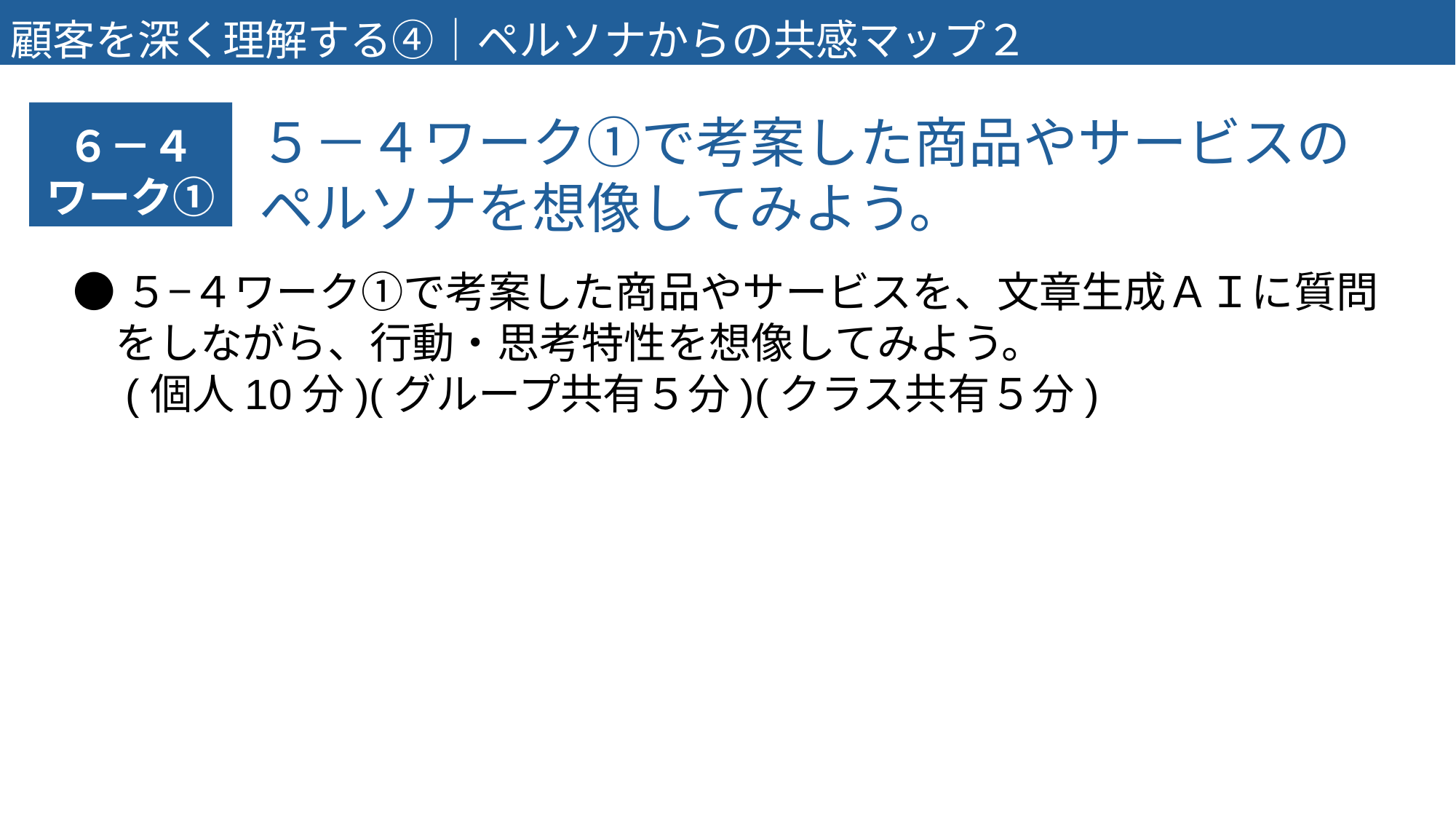

顧客を深く理解する④｜ペルソナからの共感マップ２
６－４ワーク①
５－４ワーク①で考案した商品やサービスのペルソナを想像してみよう。
●５−４ワーク①で考案した商品やサービスを、文章生成ＡＩに質問
　をしながら、行動・思考特性を想像してみよう。
　(個人10分)(グループ共有５分)(クラス共有５分)